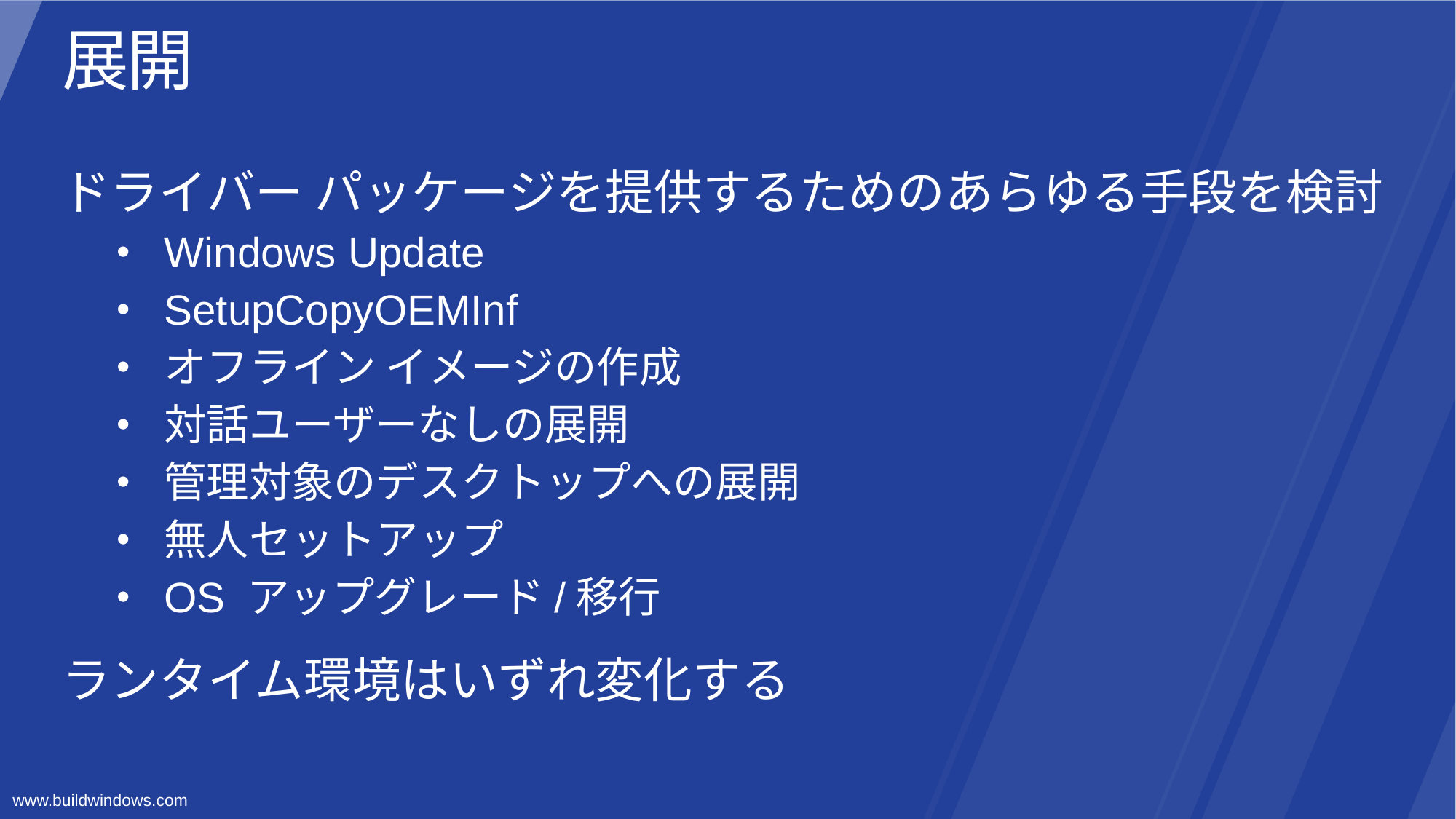

# 展開
ドライバー パッケージを提供するためのあらゆる手段を検討
Windows Update
SetupCopyOEMInf
オフライン イメージの作成
対話ユーザーなしの展開
管理対象のデスクトップへの展開
無人セットアップ
OS アップグレード/移行
ランタイム環境はいずれ変化する